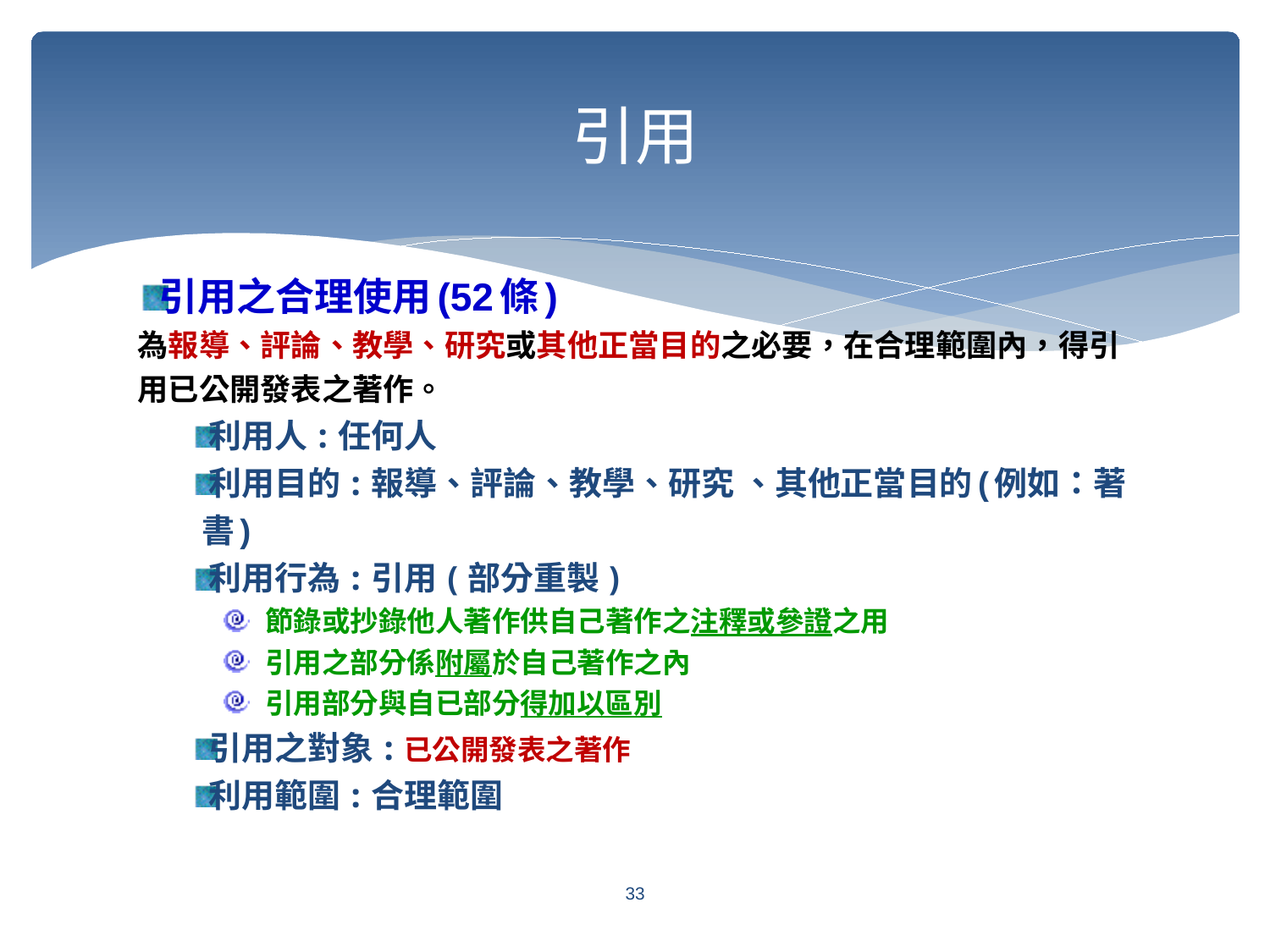

# 引用
引用之合理使用(52條)
為報導、評論、教學、研究或其他正當目的之必要，在合理範圍內，得引用已公開發表之著作。
利用人:任何人
利用目的:報導、評論、教學、研究 、其他正當目的(例如：著書)
利用行為:引用(部分重製)
節錄或抄錄他人著作供自己著作之注釋或參證之用
引用之部分係附屬於自己著作之內
引用部分與自已部分得加以區別
引用之對象:已公開發表之著作
利用範圍:合理範圍
33